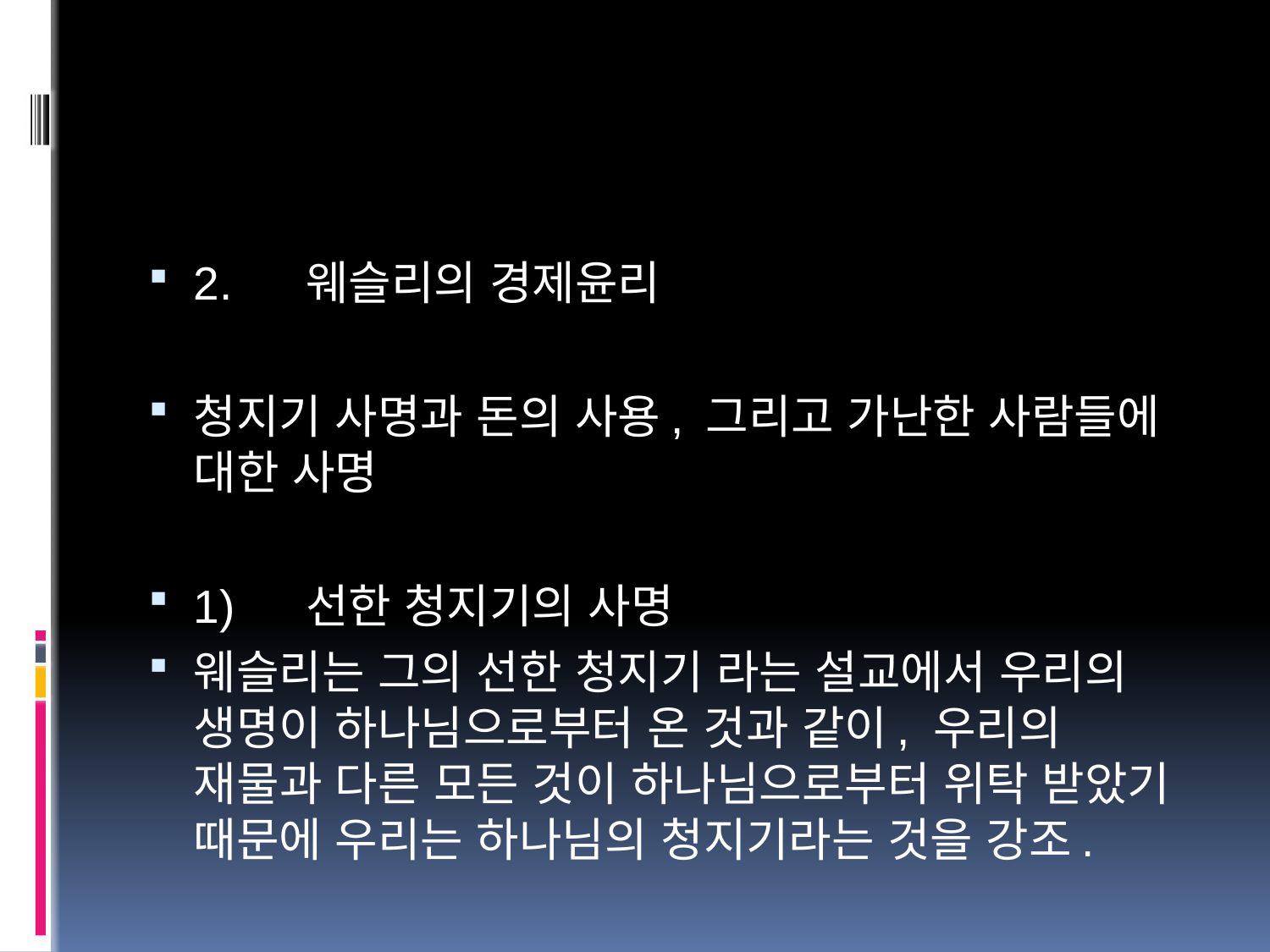

#
2.	웨슬리의 경제윤리

청지기 사명과 돈의 사용, 그리고 가난한 사람들에 대한 사명

1)	선한 청지기의 사명
웨슬리는 그의 선한 청지기 라는 설교에서 우리의 생명이 하나님으로부터 온 것과 같이, 우리의 재물과 다른 모든 것이 하나님으로부터 위탁 받았기 때문에 우리는 하나님의 청지기라는 것을 강조.